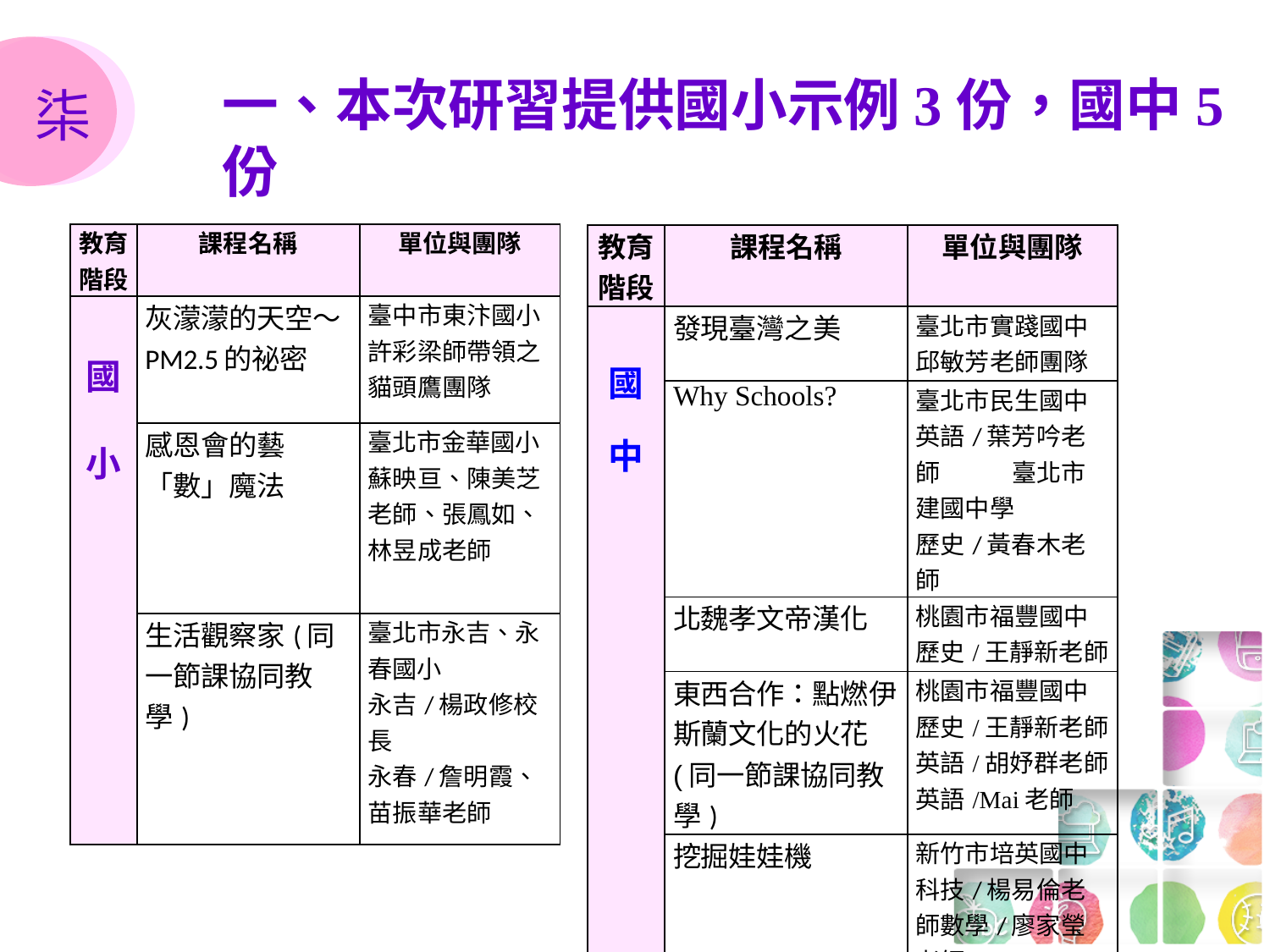

柒
一、本次研習提供國小示例3份，國中5份
| 教育階段 | 課程名稱 | 單位與團隊 |
| --- | --- | --- |
| 國 小 | 灰濛濛的天空～PM2.5的祕密 | 臺中市東汴國小 許彩梁師帶領之貓頭鷹團隊 |
|  | 感恩會的藝「數」魔法 | 臺北市金華國小 蘇映亘、陳美芝老師、張鳳如、林昱成老師 |
|  | 生活觀察家(同一節課協同教學) | 臺北市永吉、永春國小 永吉/楊政修校長 永春/詹明霞、苗振華老師 |
| 教育階段 | 課程名稱 | 單位與團隊 |
| --- | --- | --- |
| 國 中 | 發現臺灣之美 | 臺北市實踐國中 邱敏芳老師團隊 |
|  | Why Schools? | 臺北市民生國中 英語/葉芳吟老師 臺北市建國中學 歷史/黃春木老師 |
|  | 北魏孝文帝漢化 | 桃園市福豐國中 歷史/王靜新老師 |
|  | 東西合作：點燃伊斯蘭文化的火花 (同一節課協同教學) | 桃園市福豐國中 歷史/王靜新老師 英語/胡妤群老師 英語/Mai老師 |
|  | 挖掘娃娃機 | 新竹市培英國中 科技/楊易倫老師數學/廖家瑩老師 科技/余祐豪老師 |